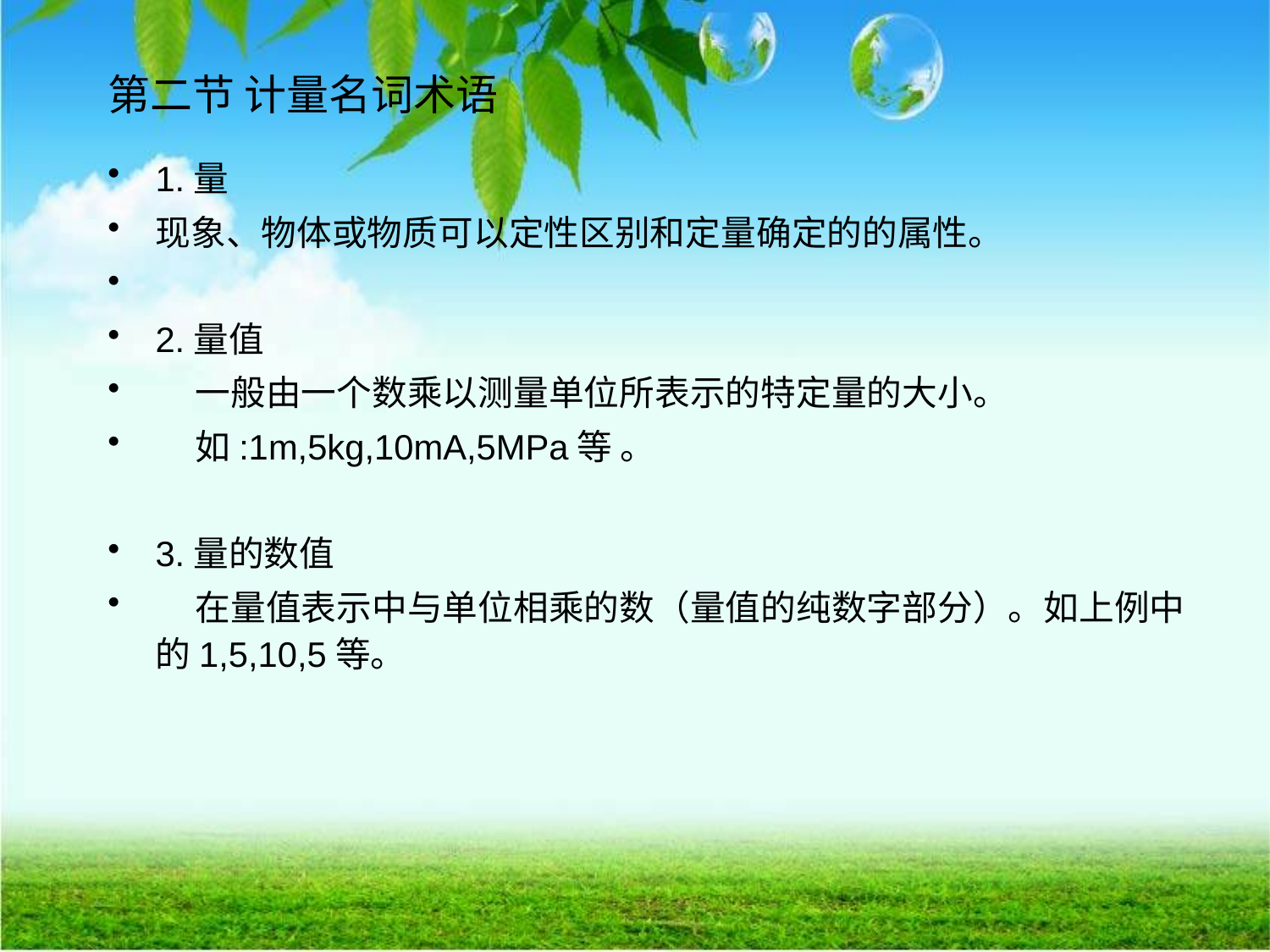

# 第二节 计量名词术语
1.量
现象、物体或物质可以定性区别和定量确定的的属性。

2.量值
    一般由一个数乘以测量单位所表示的特定量的大小。
    如:1m,5kg,10mA,5MPa等 。

3.量的数值
    在量值表示中与单位相乘的数（量值的纯数字部分）。如上例中的1,5,10,5等。